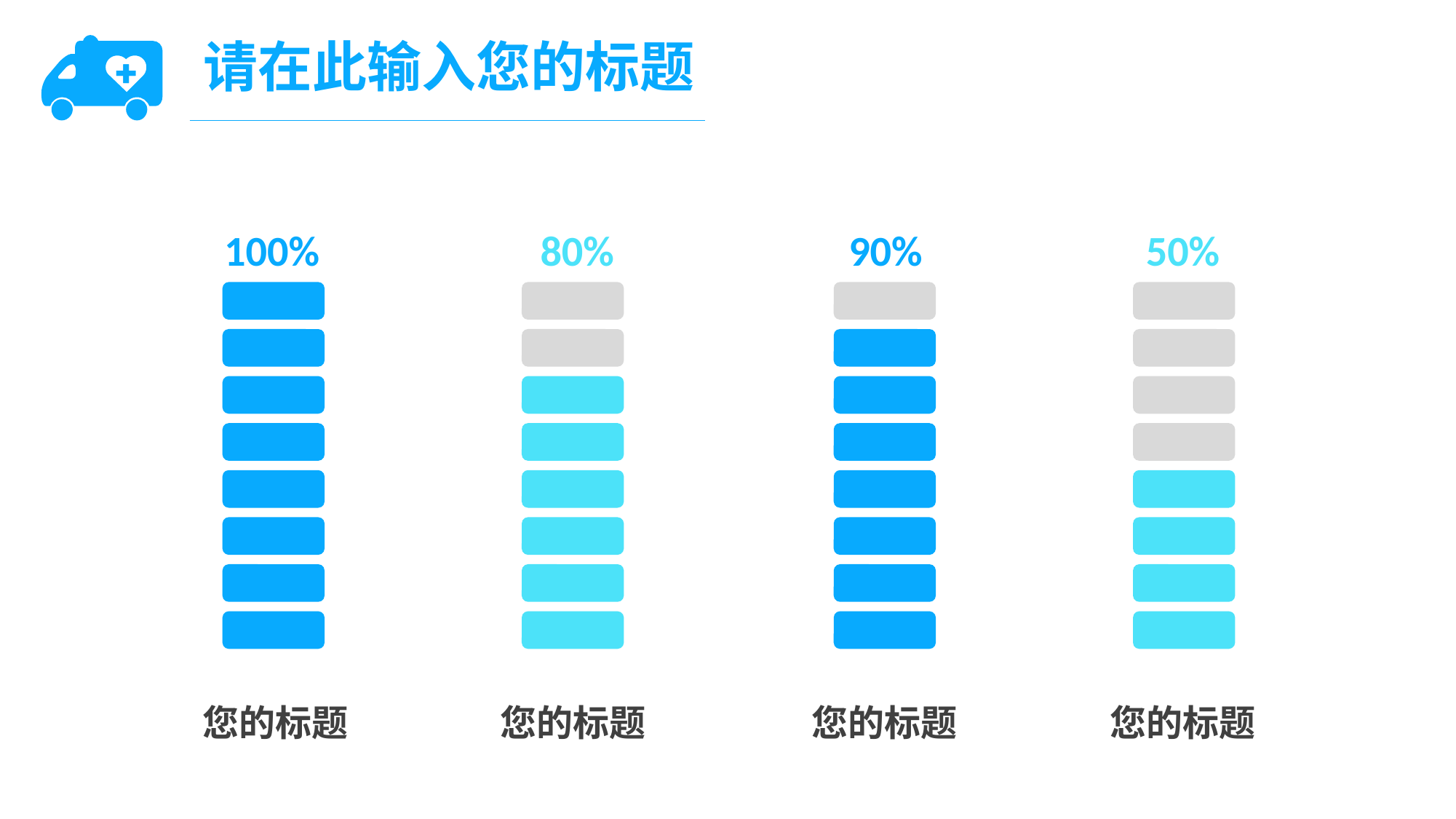

请在此输入您的标题

80%

90%

50%

100%

您的标题
您的标题
您的标题
您的标题